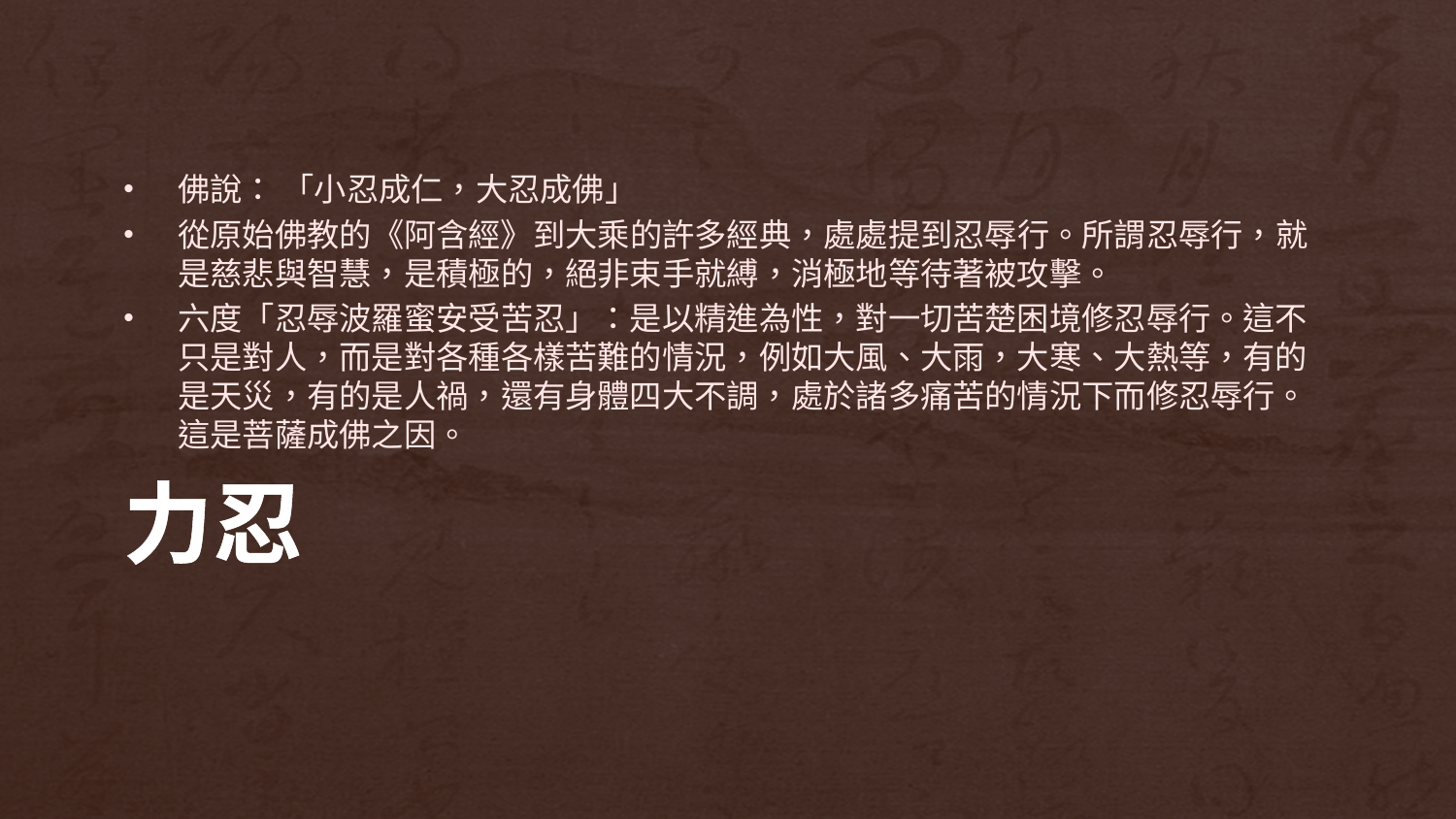

佛說： 「小忍成仁，大忍成佛」
從原始佛教的《阿含經》到大乘的許多經典，處處提到忍辱行。所謂忍辱行，就是慈悲與智慧，是積極的，絕非束手就縛，消極地等待著被攻擊。
六度「忍辱波羅蜜安受苦忍」：是以精進為性，對一切苦楚困境修忍辱行。這不只是對人，而是對各種各樣苦難的情況，例如大風、大雨，大寒、大熱等，有的是天災，有的是人禍，還有身體四大不調，處於諸多痛苦的情況下而修忍辱行。這是菩薩成佛之因。
# 力忍